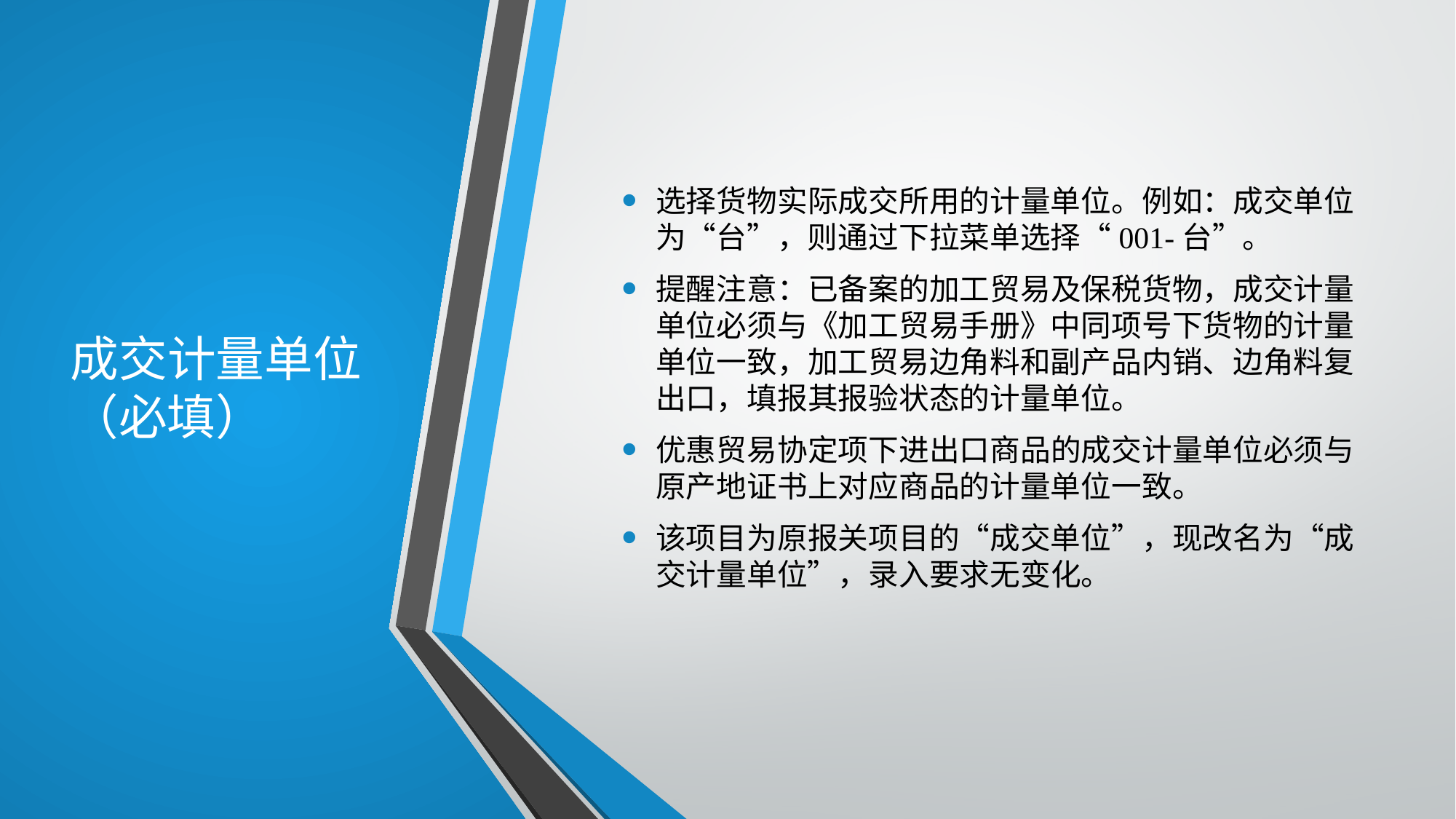

# 成交计量单位（必填）
选择货物实际成交所用的计量单位。例如：成交单位为“台”，则通过下拉菜单选择“001-台”。
提醒注意：已备案的加工贸易及保税货物，成交计量单位必须与《加工贸易手册》中同项号下货物的计量单位一致，加工贸易边角料和副产品内销、边角料复出口，填报其报验状态的计量单位。
优惠贸易协定项下进出口商品的成交计量单位必须与原产地证书上对应商品的计量单位一致。
该项目为原报关项目的“成交单位”，现改名为“成交计量单位”，录入要求无变化。